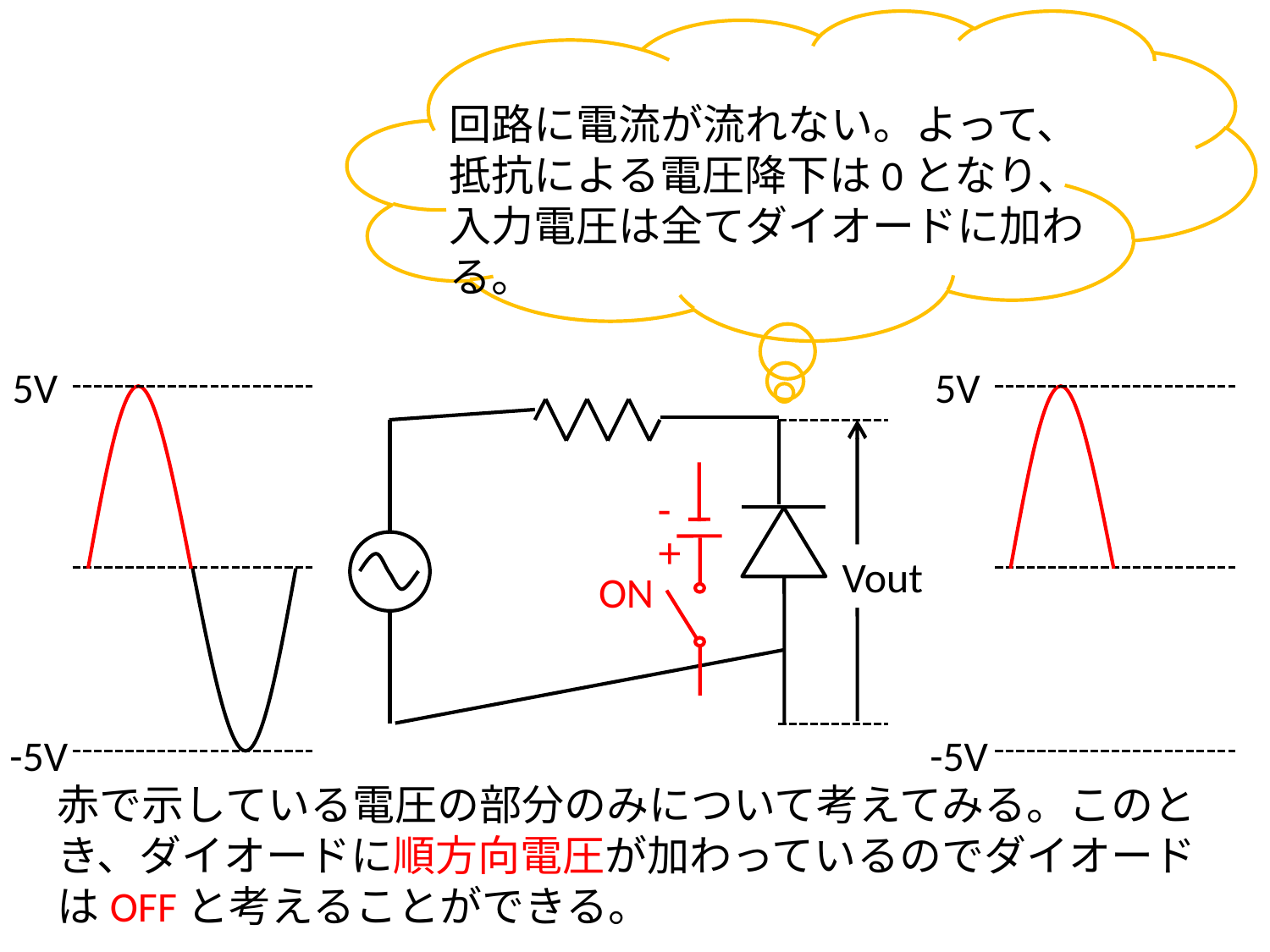

回路に電流が流れない。よって、抵抗による電圧降下は0となり、入力電圧は全てダイオードに加わる。
5V
5V

-

+

Vout

ON

-5V
-5V
赤で示している電圧の部分のみについて考えてみる。このとき、ダイオードに順方向電圧が加わっているのでダイオードはOFFと考えることができる。